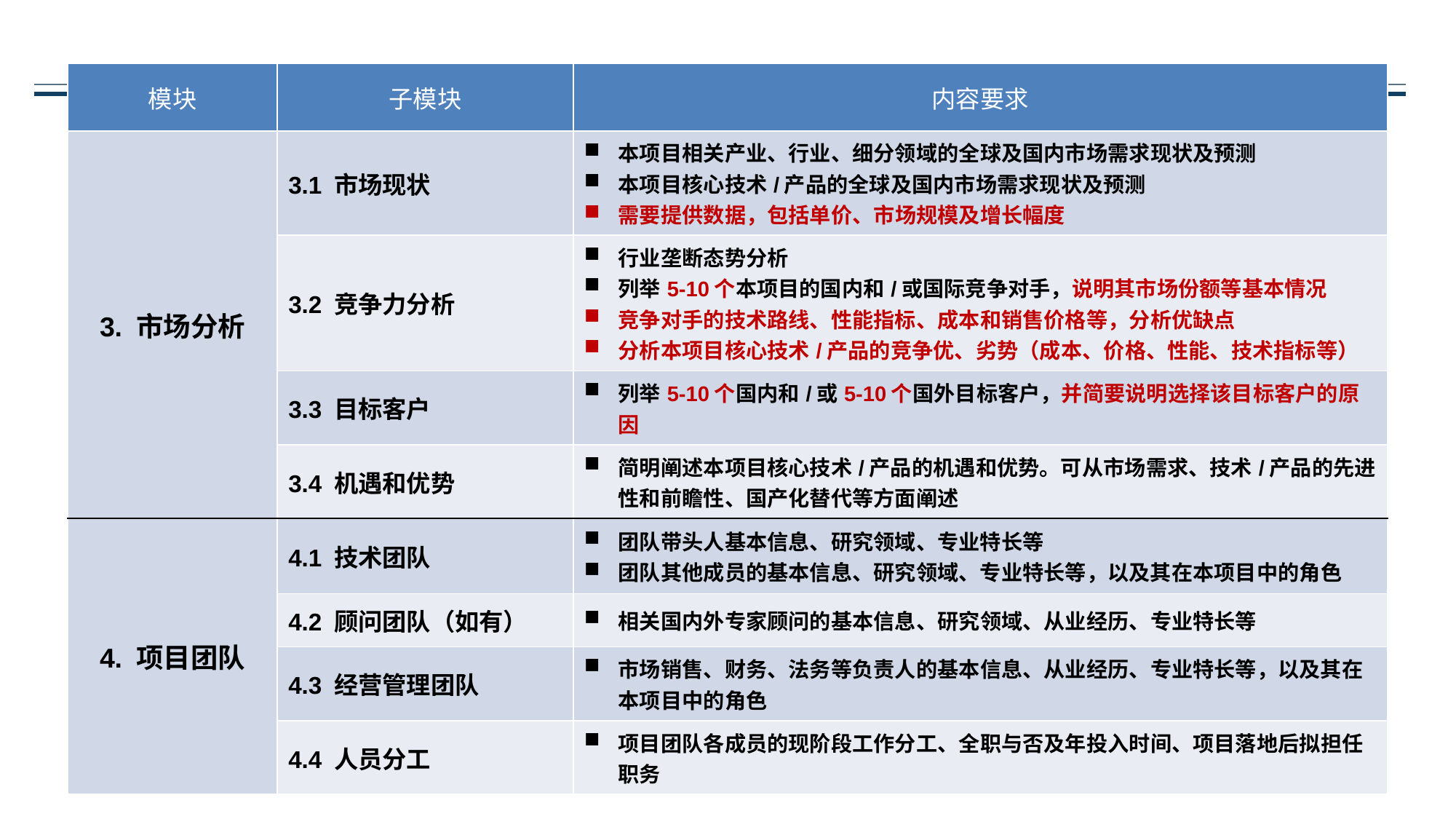

| 模块 | 子模块 | 内容要求 |
| --- | --- | --- |
| 3. 市场分析 | 3.1 市场现状 | 本项目相关产业、行业、细分领域的全球及国内市场需求现状及预测 本项目核心技术/产品的全球及国内市场需求现状及预测 需要提供数据，包括单价、市场规模及增长幅度 |
|  | 3.2 竞争力分析 | 行业垄断态势分析 列举5-10个本项目的国内和/或国际竞争对手，说明其市场份额等基本情况 竞争对手的技术路线、性能指标、成本和销售价格等，分析优缺点 分析本项目核心技术/产品的竞争优、劣势（成本、价格、性能、技术指标等） |
|  | 3.3 目标客户 | 列举5-10个国内和/或5-10个国外目标客户，并简要说明选择该目标客户的原因 |
|  | 3.4 机遇和优势 | 简明阐述本项目核心技术/产品的机遇和优势。可从市场需求、技术/产品的先进性和前瞻性、国产化替代等方面阐述 |
| 4. 项目团队 | 4.1 技术团队 | 团队带头人基本信息、研究领域、专业特长等 团队其他成员的基本信息、研究领域、专业特长等，以及其在本项目中的角色 |
|  | 4.2 顾问团队（如有） | 相关国内外专家顾问的基本信息、研究领域、从业经历、专业特长等 |
|  | 4.3 经营管理团队 | 市场销售、财务、法务等负责人的基本信息、从业经历、专业特长等，以及其在本项目中的角色 |
|  | 4.4 人员分工 | 项目团队各成员的现阶段工作分工、全职与否及年投入时间、项目落地后拟担任职务 |